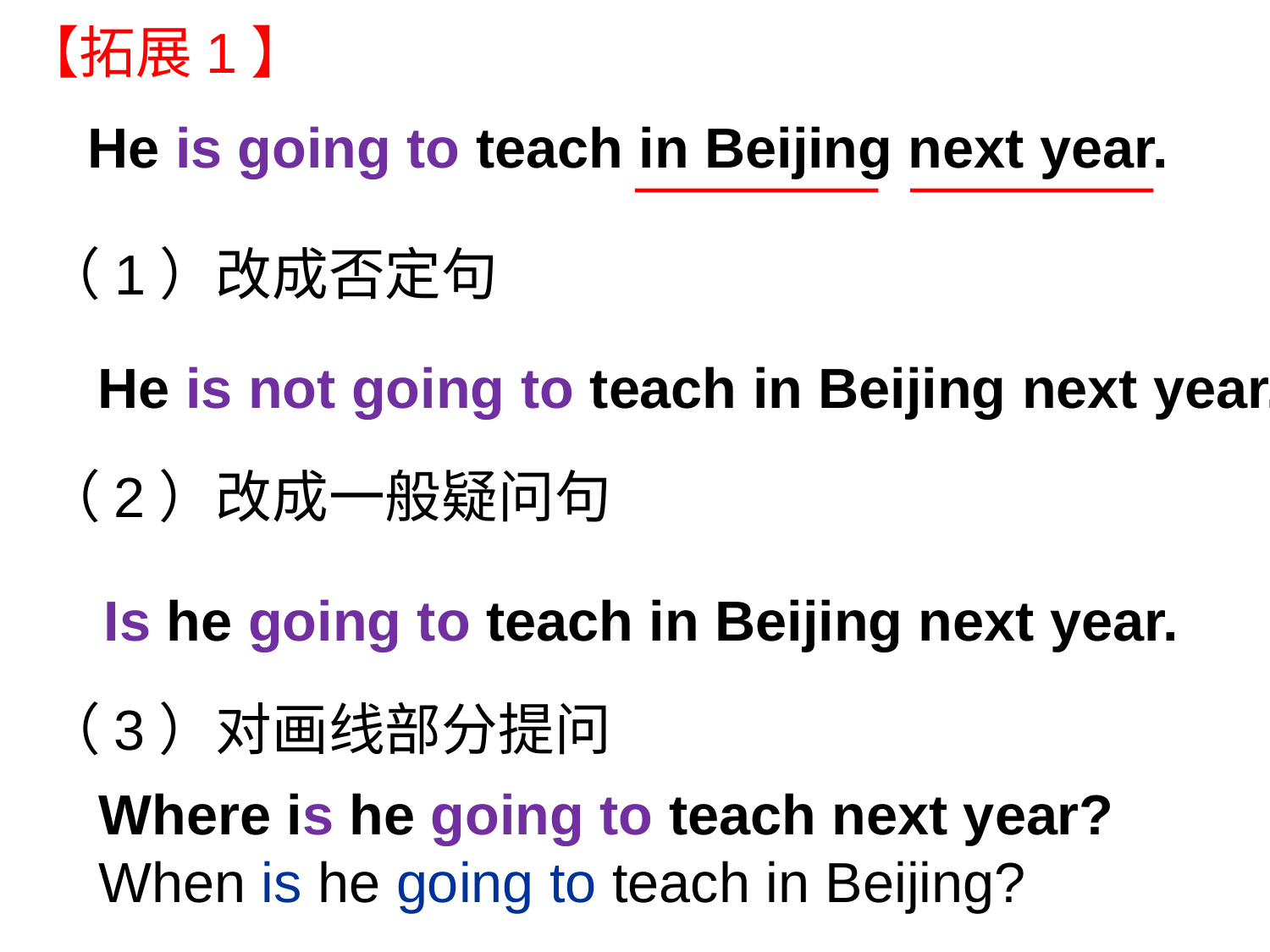

【拓展1】
He is going to teach in Beijing next year.

（1）改成否定句
He is not going to teach in Beijing next year.

（2）改成一般疑问句
Is he going to teach in Beijing next year.

（3）对画线部分提问
Where is he going to teach next year?
When is he going to teach in Beijing?